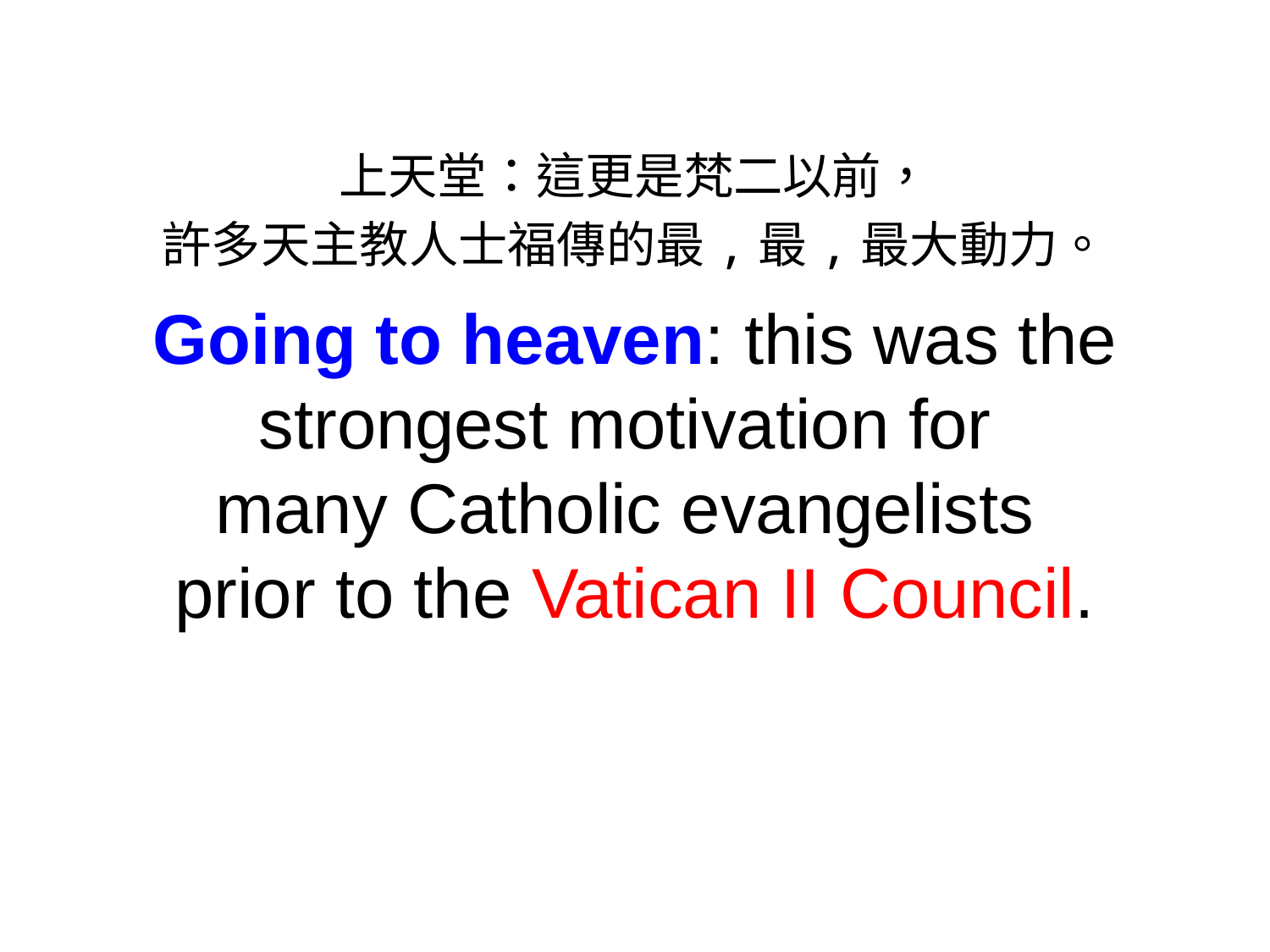

上天堂：這更是梵二以前，
許多天主教人士福傳的最,最,最大動力。
Going to heaven: this was the strongest motivation for
many Catholic evangelists
prior to the Vatican II Council.